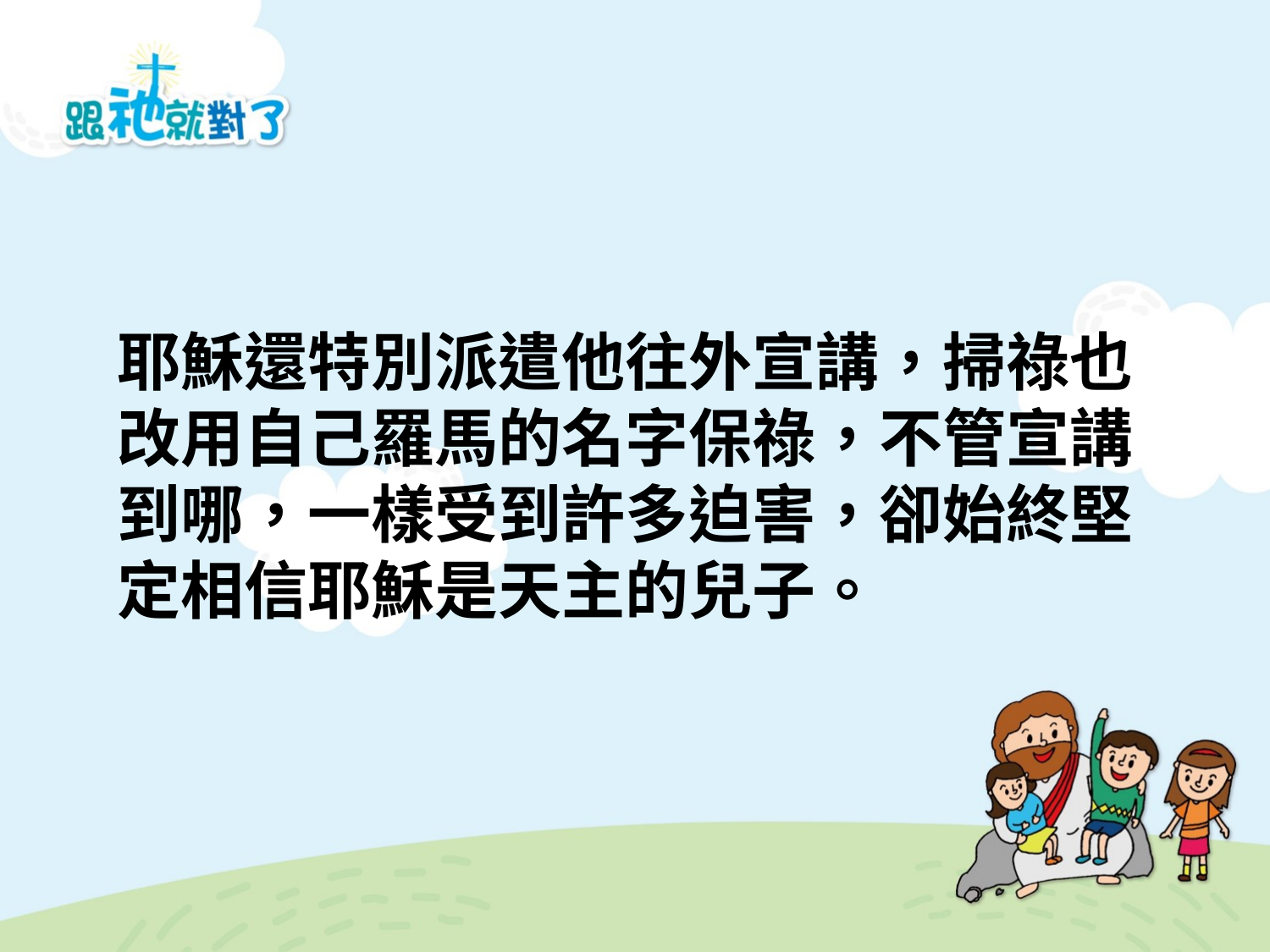

耶穌還特別派遣他往外宣講，掃祿也改用自己羅馬的名字保祿，不管宣講到哪，一樣受到許多迫害，卻始終堅定相信耶穌是天主的兒子。